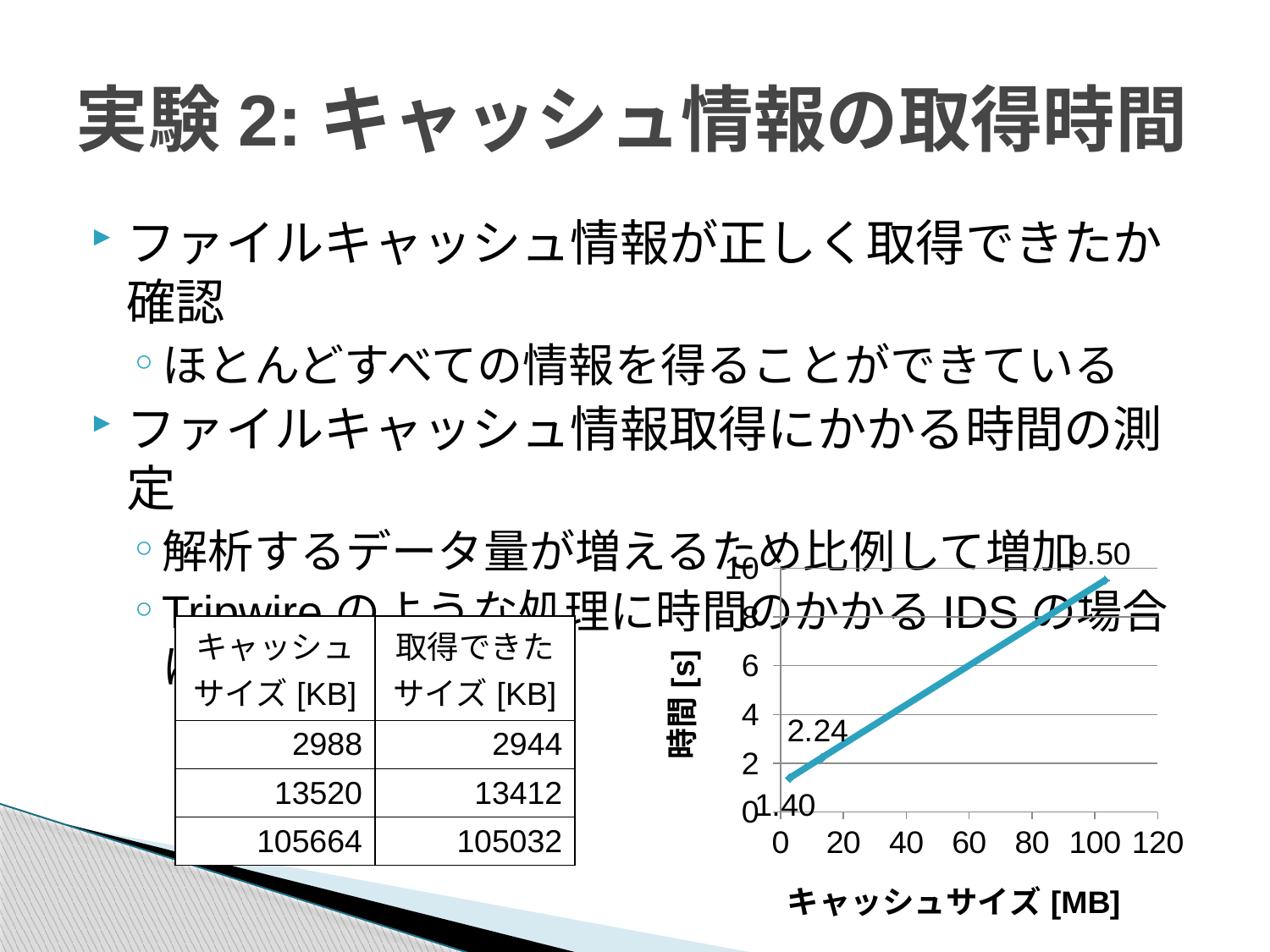

# 実験2:キャッシュ情報の取得時間
ファイルキャッシュ情報が正しく取得できたか確認
ほとんどすべての情報を得ることができている
ファイルキャッシュ情報取得にかかる時間の測定
解析するデータ量が増えるため比例して増加
Tripwireのような処理に時間のかかるIDSの場合には問題ない

### Chart

| Category | 系列 1 |
|---|---|
| キャッシュ サイズ[KB] | 取得できたサイズ[KB] |
| --- | --- |
| 2988 | 2944 |
| 13520 | 13412 |
| 105664 | 105032 |